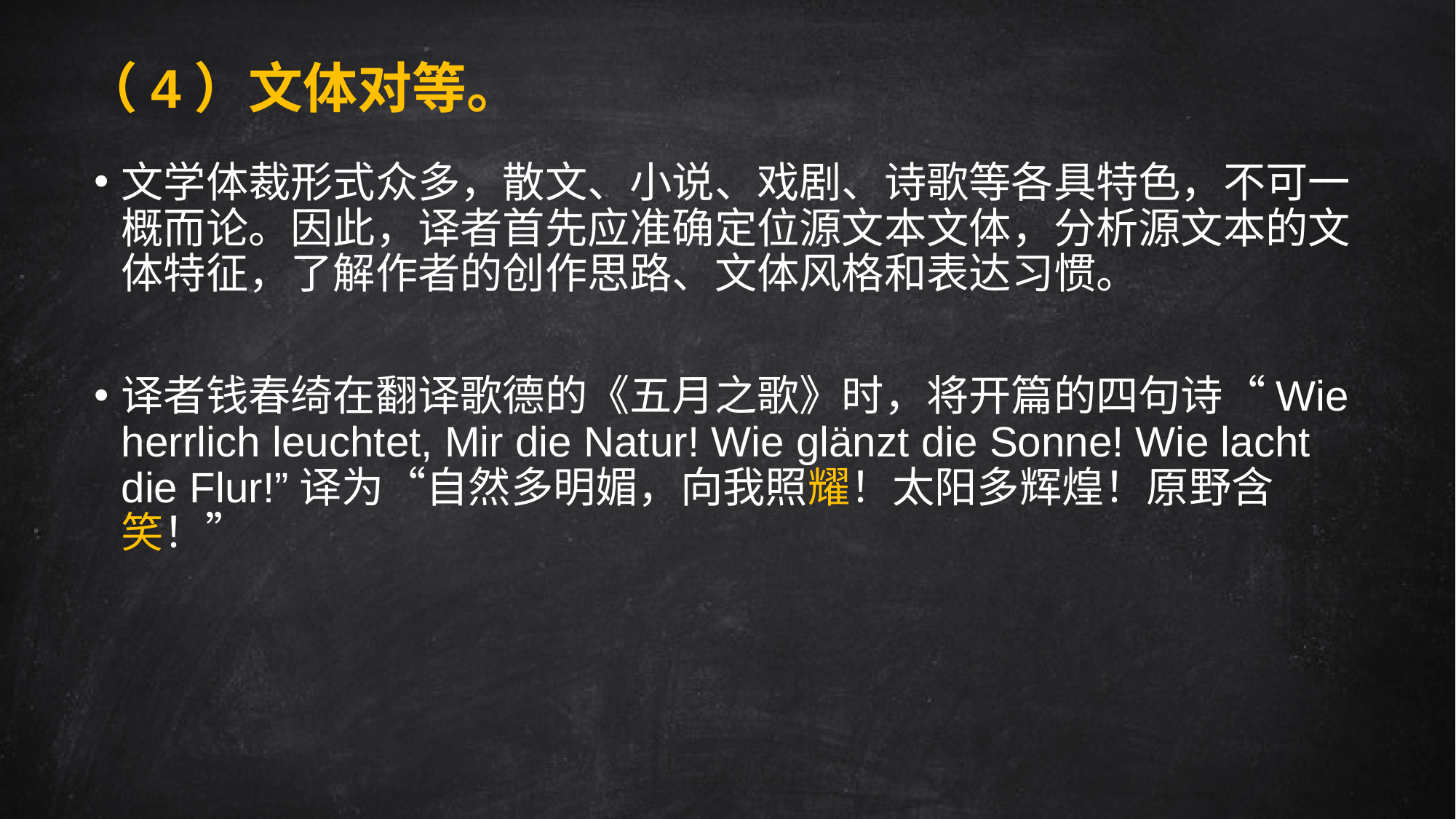

# （4）文体对等。
文学体裁形式众多，散文、小说、戏剧、诗歌等各具特色，不可一概而论。因此，译者首先应准确定位源文本文体，分析源文本的文体特征，了解作者的创作思路、文体风格和表达习惯。

译者钱春绮在翻译歌德的《五月之歌》时，将开篇的四句诗“Wie herrlich leuchtet, Mir die Natur! Wie glänzt die Sonne! Wie lacht die Flur!”译为“自然多明媚，向我照耀！太阳多辉煌！原野含笑！”